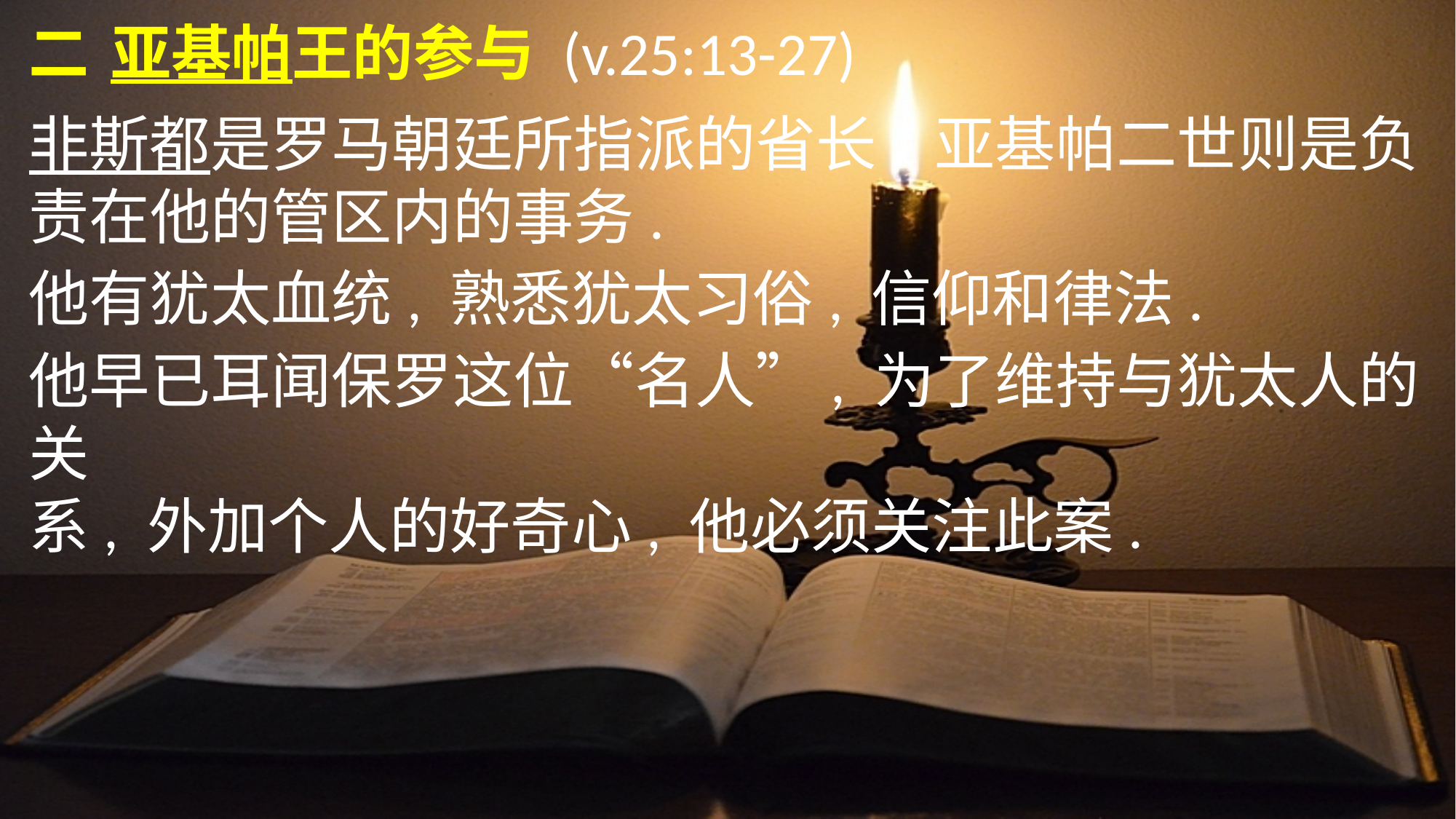

二	亚基帕王的参与 (v.25:13-27)
非斯都是罗马朝廷所指派的省长. 亚基帕二世则是负
责在他的管区内的事务.
他有犹太血统, 熟悉犹太习俗, 信仰和律法.
他早已耳闻保罗这位“名人”, 为了维持与犹太人的关
系, 外加个人的好奇心, 他必须关注此案.